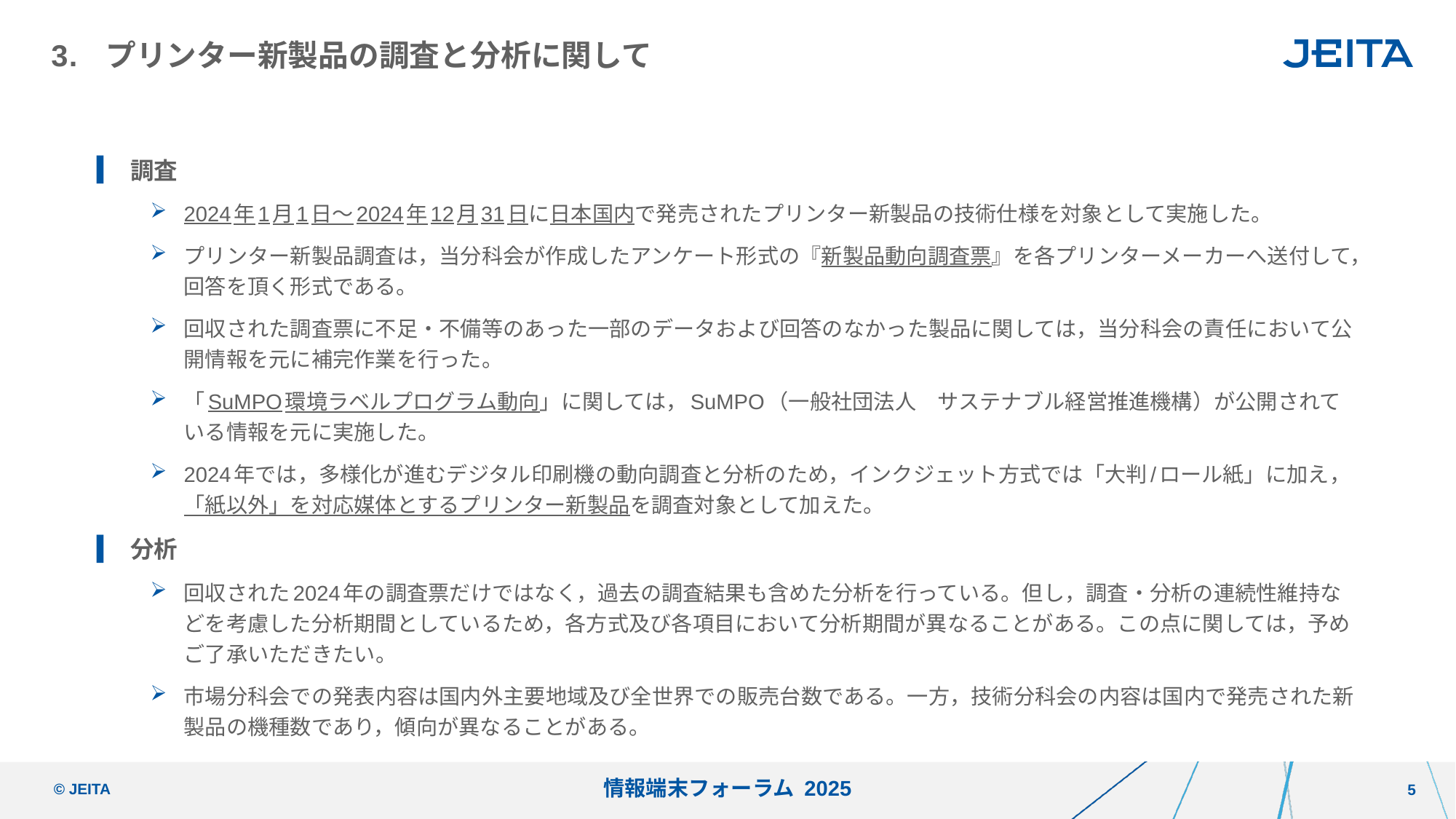

# プリンター新製品の調査と分析に関して
調査
2024年1月1日～2024年12月31日に日本国内で発売されたプリンター新製品の技術仕様を対象として実施した。
プリンター新製品調査は，当分科会が作成したアンケート形式の『新製品動向調査票』を各プリンターメーカーへ送付して，回答を頂く形式である。
回収された調査票に不足・不備等のあった一部のデータおよび回答のなかった製品に関しては，当分科会の責任において公開情報を元に補完作業を行った。
「SuMPO環境ラベルプログラム動向」に関しては，SuMPO（一般社団法人　サステナブル経営推進機構）が公開されている情報を元に実施した。
2024年では，多様化が進むデジタル印刷機の動向調査と分析のため，インクジェット方式では「大判/ロール紙」に加え，「紙以外」を対応媒体とするプリンター新製品を調査対象として加えた。
分析
回収された2024年の調査票だけではなく，過去の調査結果も含めた分析を行っている。但し，調査・分析の連続性維持などを考慮した分析期間としているため，各方式及び各項目において分析期間が異なることがある。この点に関しては，予めご了承いただきたい。
市場分科会での発表内容は国内外主要地域及び全世界での販売台数である。一方，技術分科会の内容は国内で発売された新製品の機種数であり，傾向が異なることがある。
情報端末フォーラム 2025
© JEITA